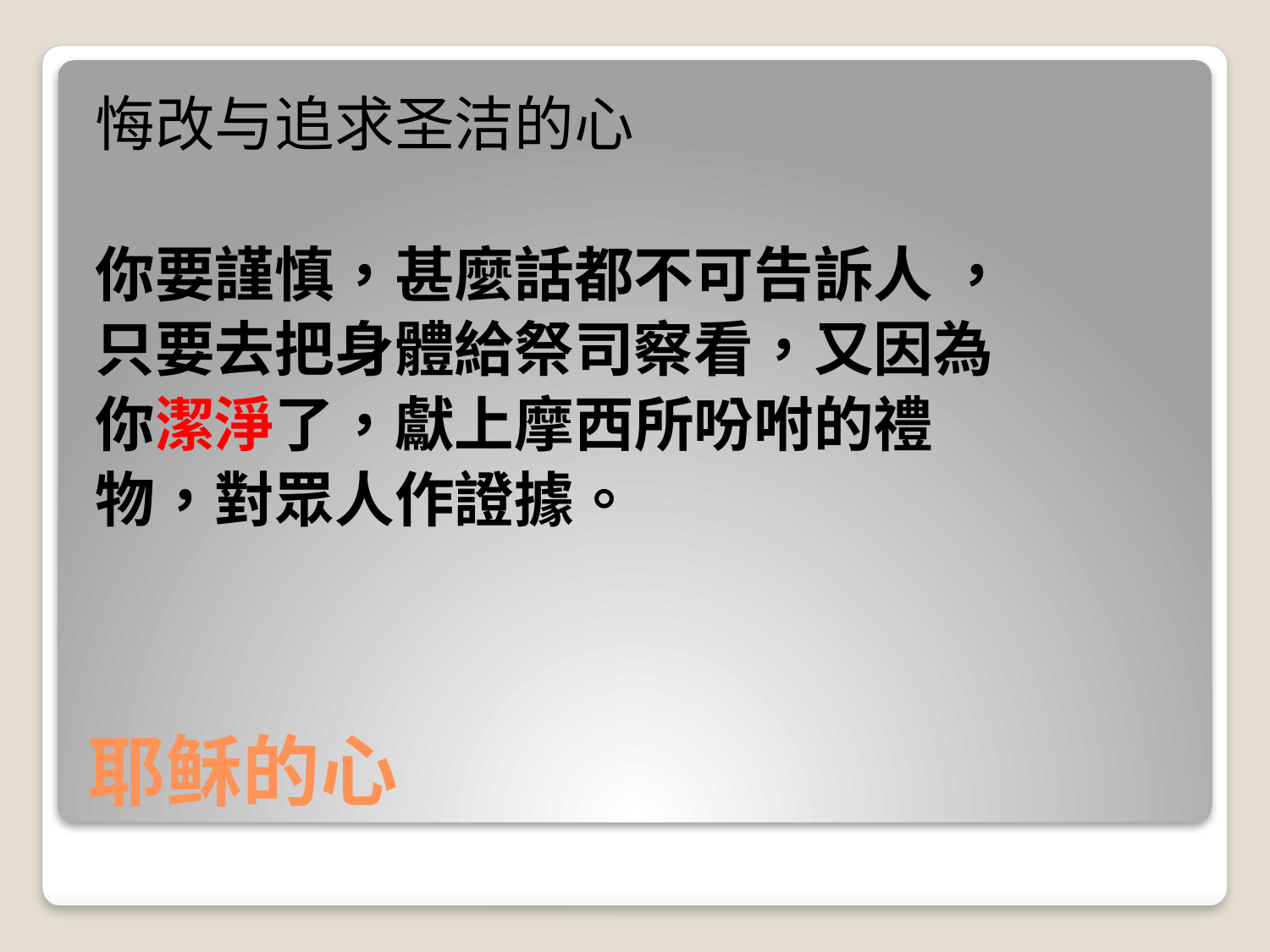

悔改与追求圣洁的心

你要謹慎，甚麼話都不可告訴人 ，
只要去把身體給祭司察看，又因為
你潔淨了，獻上摩西所吩咐的禮
物，對眾人作證據。

# 耶稣的心